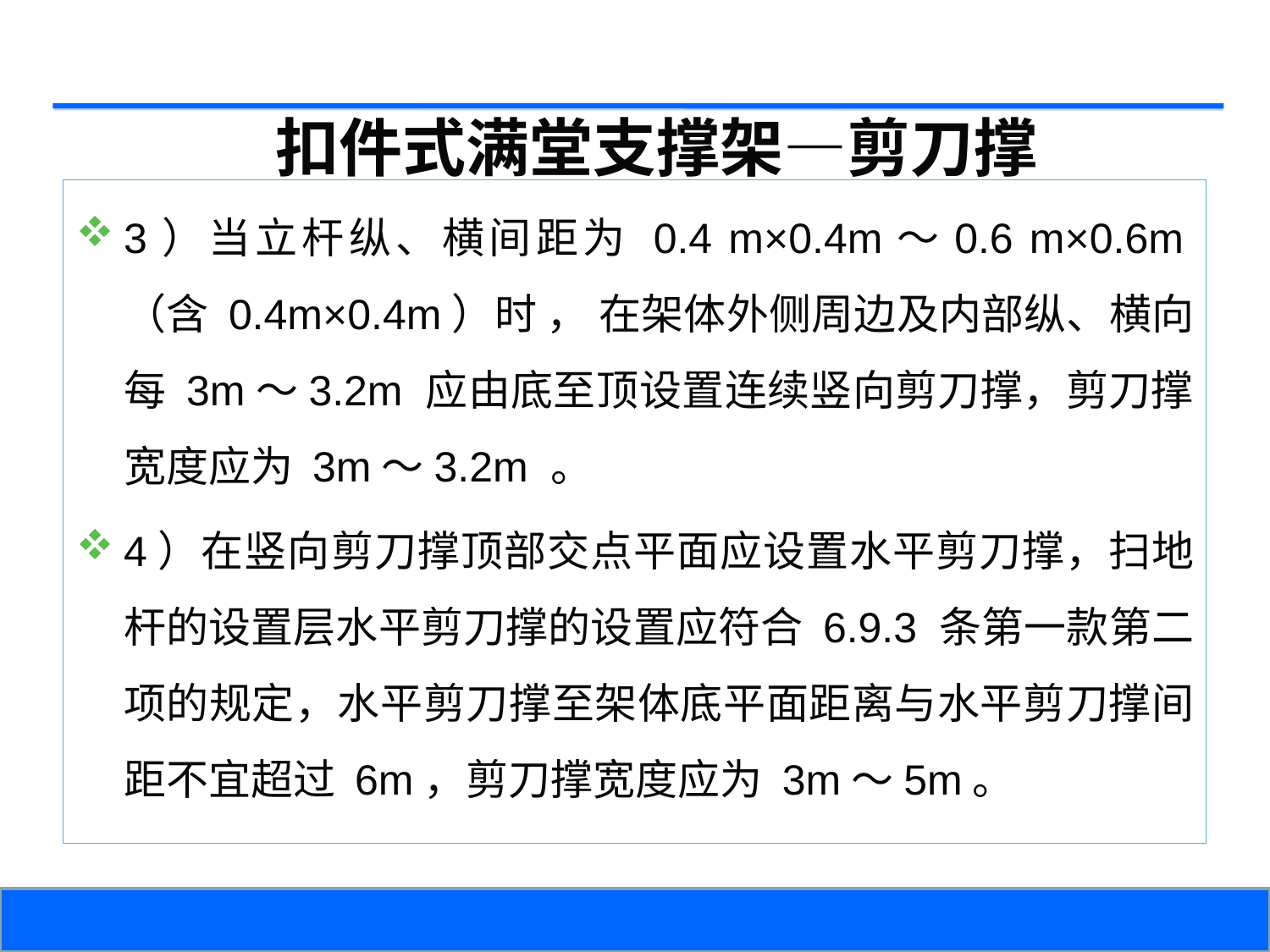

扣件式满堂支撑架—剪刀撑
3）当立杆纵、横间距为 0.4 m×0.4m～0.6 m×0.6m（含 0.4m×0.4m）时 ， 在架体外侧周边及内部纵、横向每 3m～3.2m 应由底至顶设置连续竖向剪刀撑，剪刀撑宽度应为 3m～3.2m 。
4）在竖向剪刀撑顶部交点平面应设置水平剪刀撑，扫地杆的设置层水平剪刀撑的设置应符合 6.9.3 条第一款第二项的规定，水平剪刀撑至架体底平面距离与水平剪刀撑间距不宜超过 6m，剪刀撑宽度应为 3m～5m。